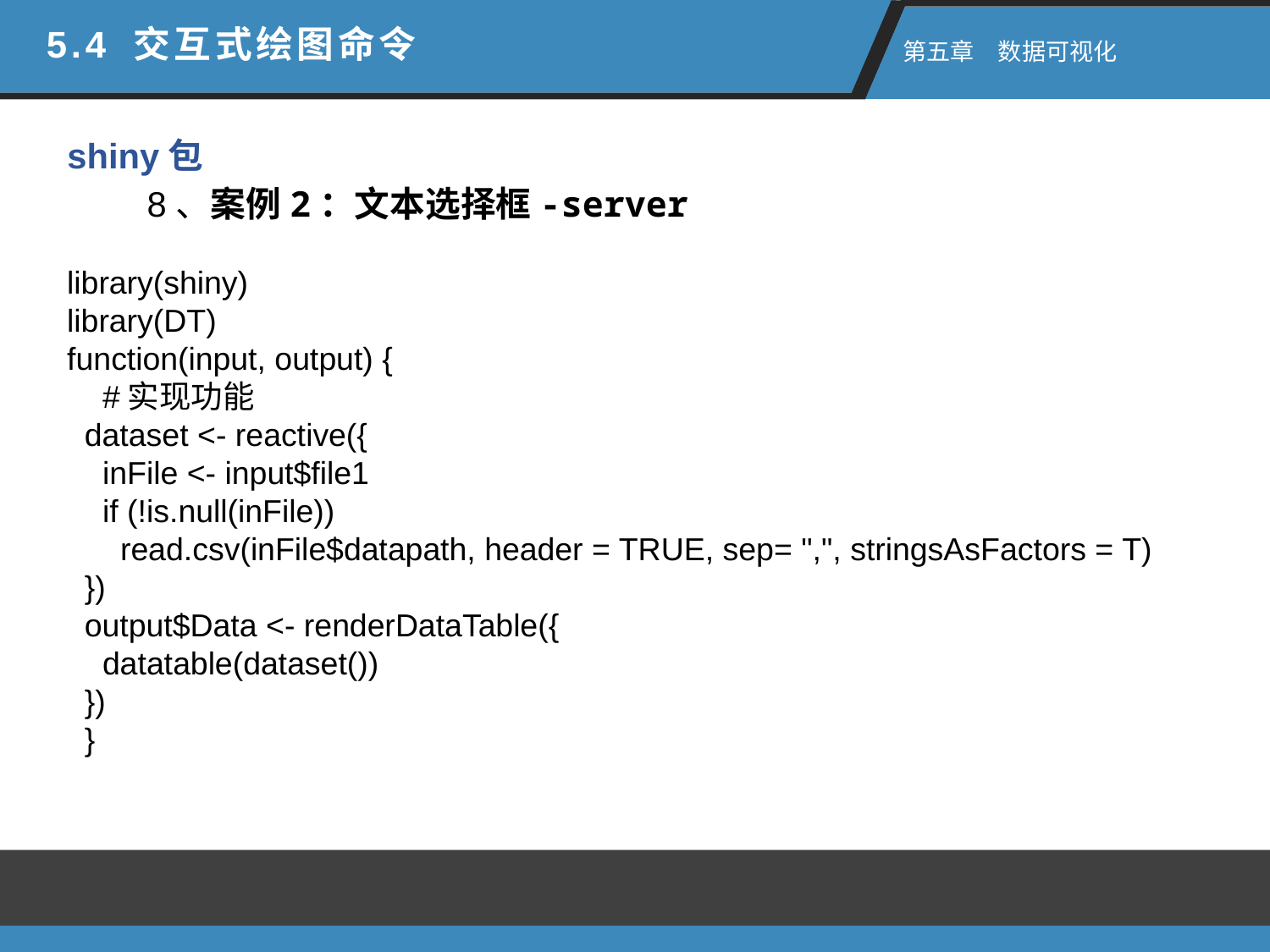

5.4 交互式绘图命令
  第五章　数据可视化
shiny包
8、案例2：文本选择框-server
library(shiny)
library(DT)
function(input, output) {
    #实现功能
  dataset <- reactive({
    inFile <- input$file1
    if (!is.null(inFile))
      read.csv(inFile$datapath, header = TRUE, sep= ",", stringsAsFactors = T)
  })
  output$Data <- renderDataTable({
    datatable(dataset())
  })
  }